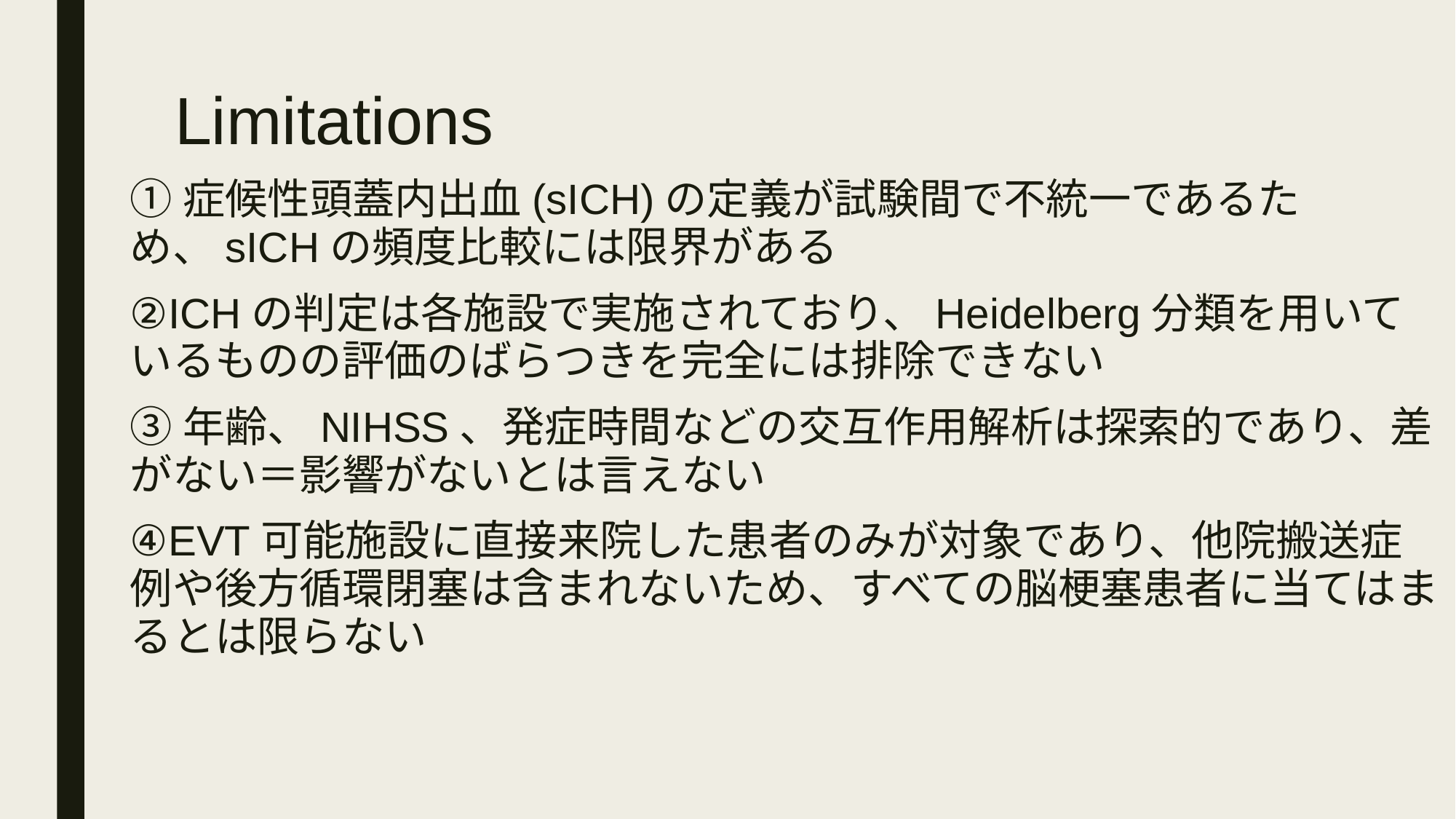

# Limitations
①症候性頭蓋内出血(sICH)の定義が試験間で不統一であるため、sICHの頻度比較には限界がある
②ICHの判定は各施設で実施されており、Heidelberg分類を用いているものの評価のばらつきを完全には排除できない
③年齢、NIHSS、発症時間などの交互作用解析は探索的であり、差がない＝影響がないとは言えない
④EVT可能施設に直接来院した患者のみが対象であり、他院搬送症例や後方循環閉塞は含まれないため、すべての脳梗塞患者に当てはまるとは限らない